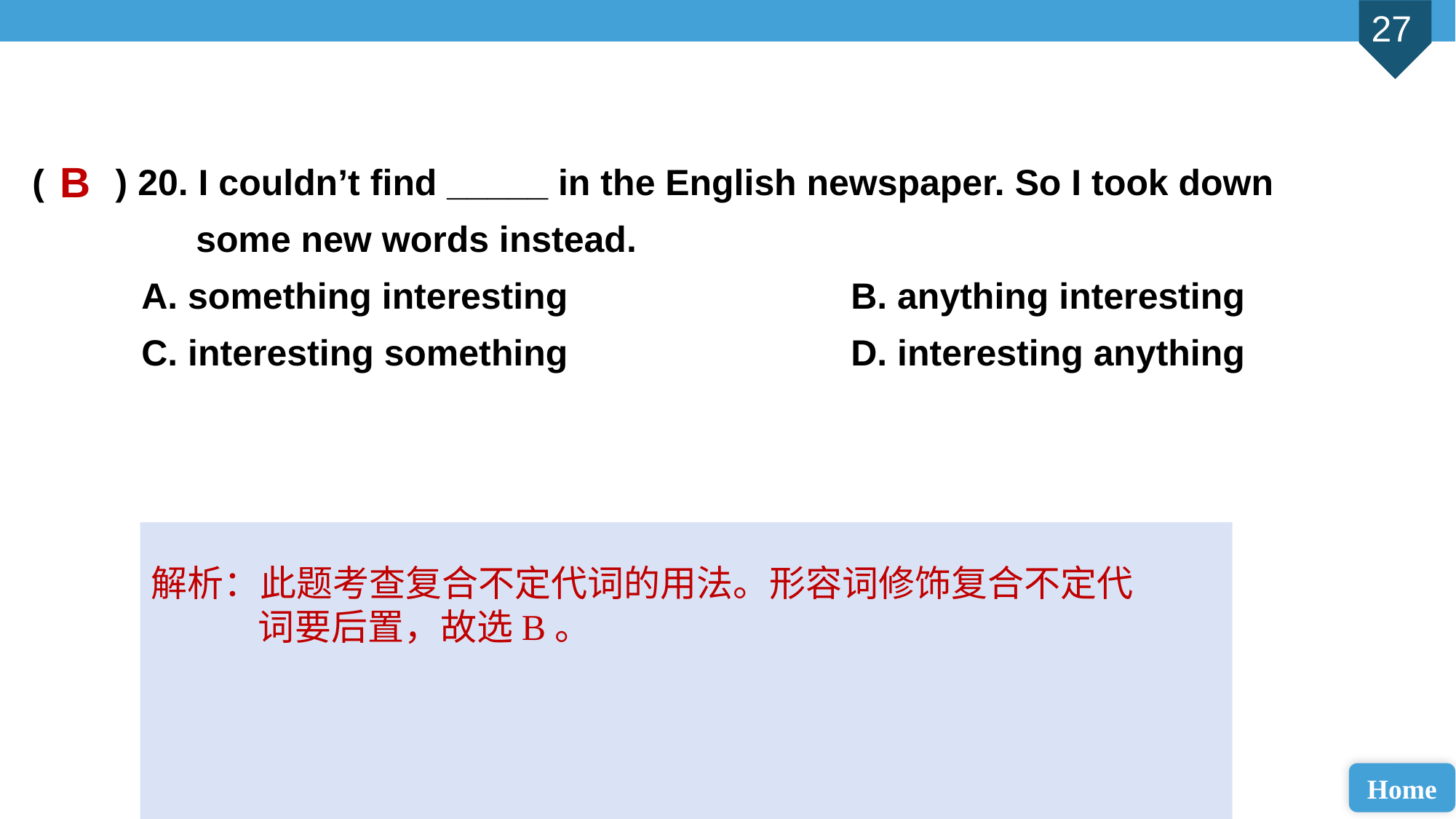

(       ) 20. I couldn’t find _____ in the English newspaper. So I took down
some new words instead.
A. something interesting 			B. anything interesting
C. interesting something 			D. interesting anything
B

解析：此题考查复合不定代词的用法。形容词修饰复合不定代词要后置，故选B。